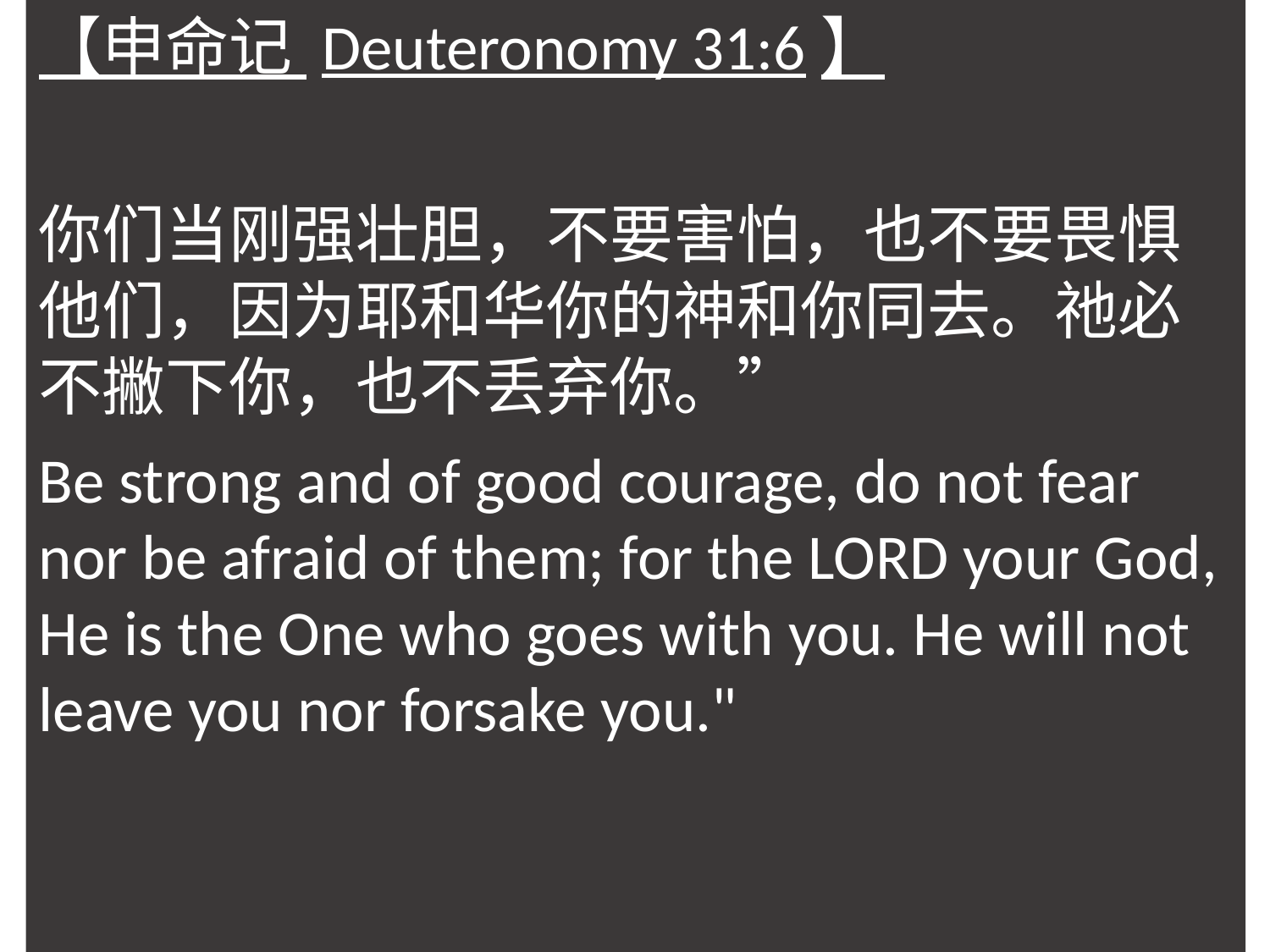

【申命记 Deuteronomy 31:6】

你们当刚强壮胆，不要害怕，也不要畏惧他们，因为耶和华你的神和你同去。祂必不撇下你，也不丢弃你。”
Be strong and of good courage, do not fear nor be afraid of them; for the LORD your God, He is the One who goes with you. He will not leave you nor forsake you."